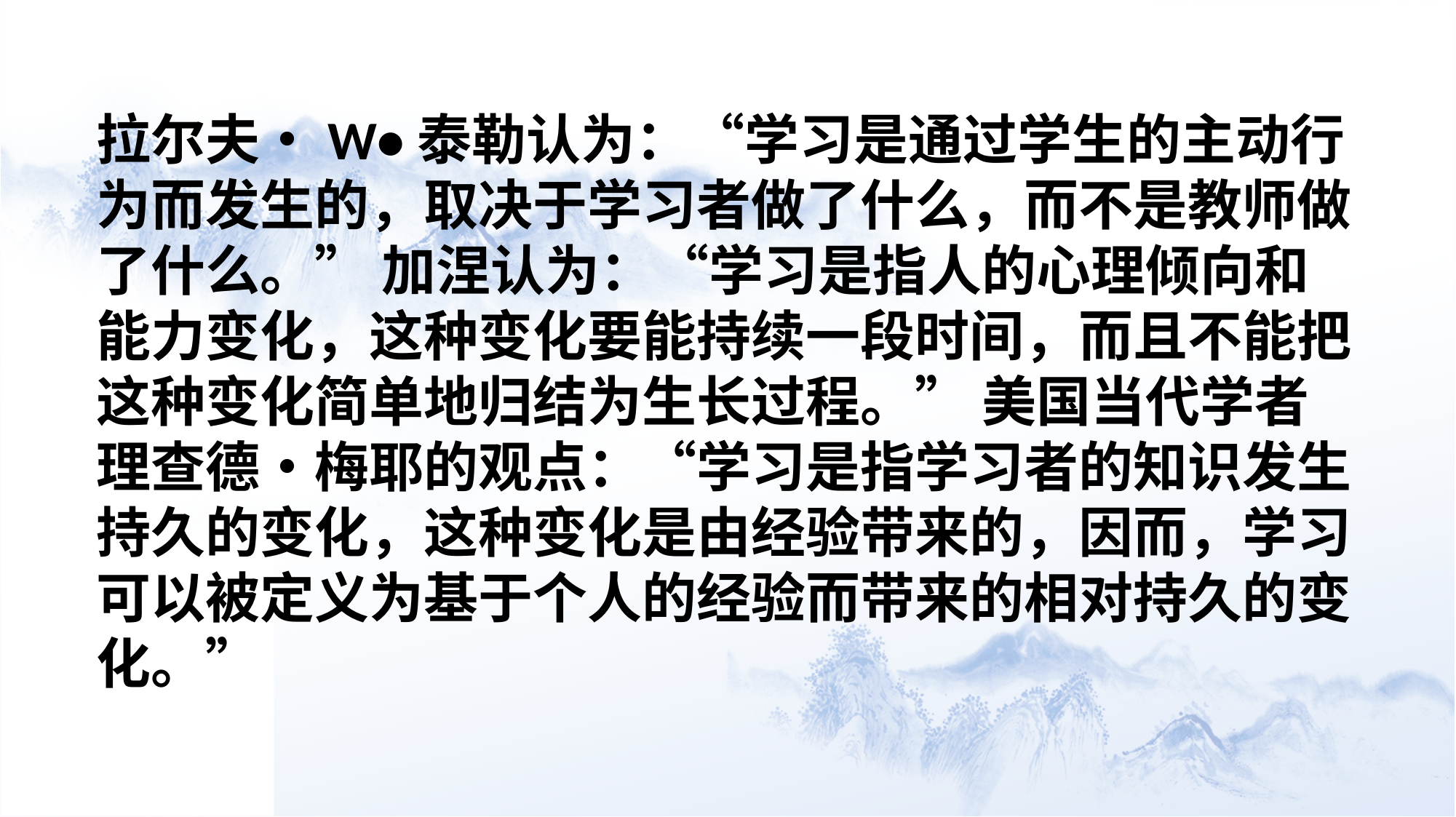

拉尔夫•W•泰勒认为：“学习是通过学生的主动行为而发生的，取决于学习者做了什么，而不是教师做了什么。” 加涅认为：“学习是指人的心理倾向和能力变化，这种变化要能持续一段时间，而且不能把这种变化简单地归结为生长过程。” 美国当代学者理查德•梅耶的观点：“学习是指学习者的知识发生持久的变化，这种变化是由经验带来的，因而，学习可以被定义为基于个人的经验而带来的相对持久的变化。”